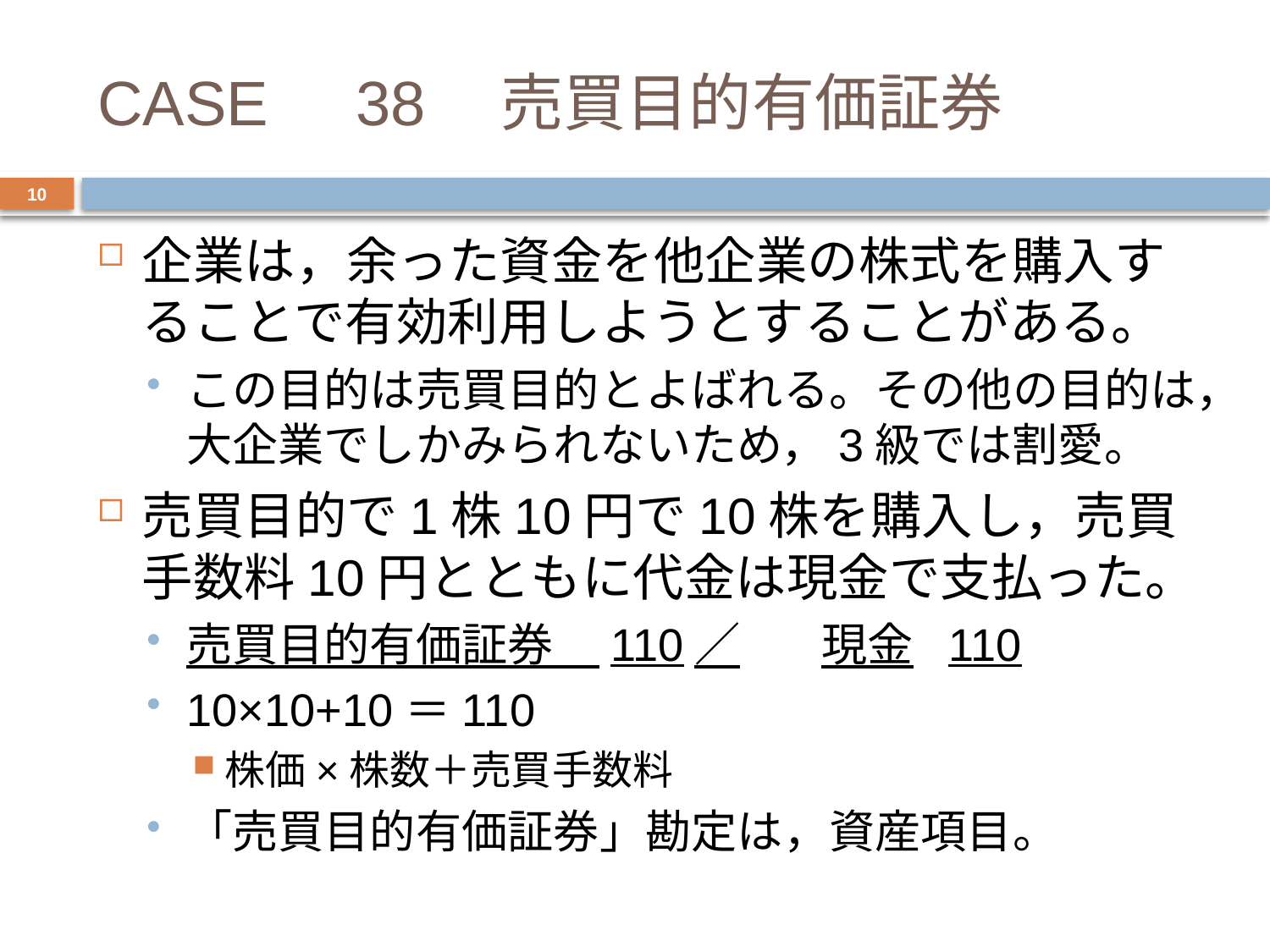

# CASE　38　売買目的有価証券
10
企業は，余った資金を他企業の株式を購入することで有効利用しようとすることがある。
この目的は売買目的とよばれる。その他の目的は，大企業でしかみられないため，3級では割愛。
売買目的で1株10円で10株を購入し，売買手数料10円とともに代金は現金で支払った。
売買目的有価証券　110	／	現金	110
10×10+10＝110
株価×株数＋売買手数料
「売買目的有価証券」勘定は，資産項目。